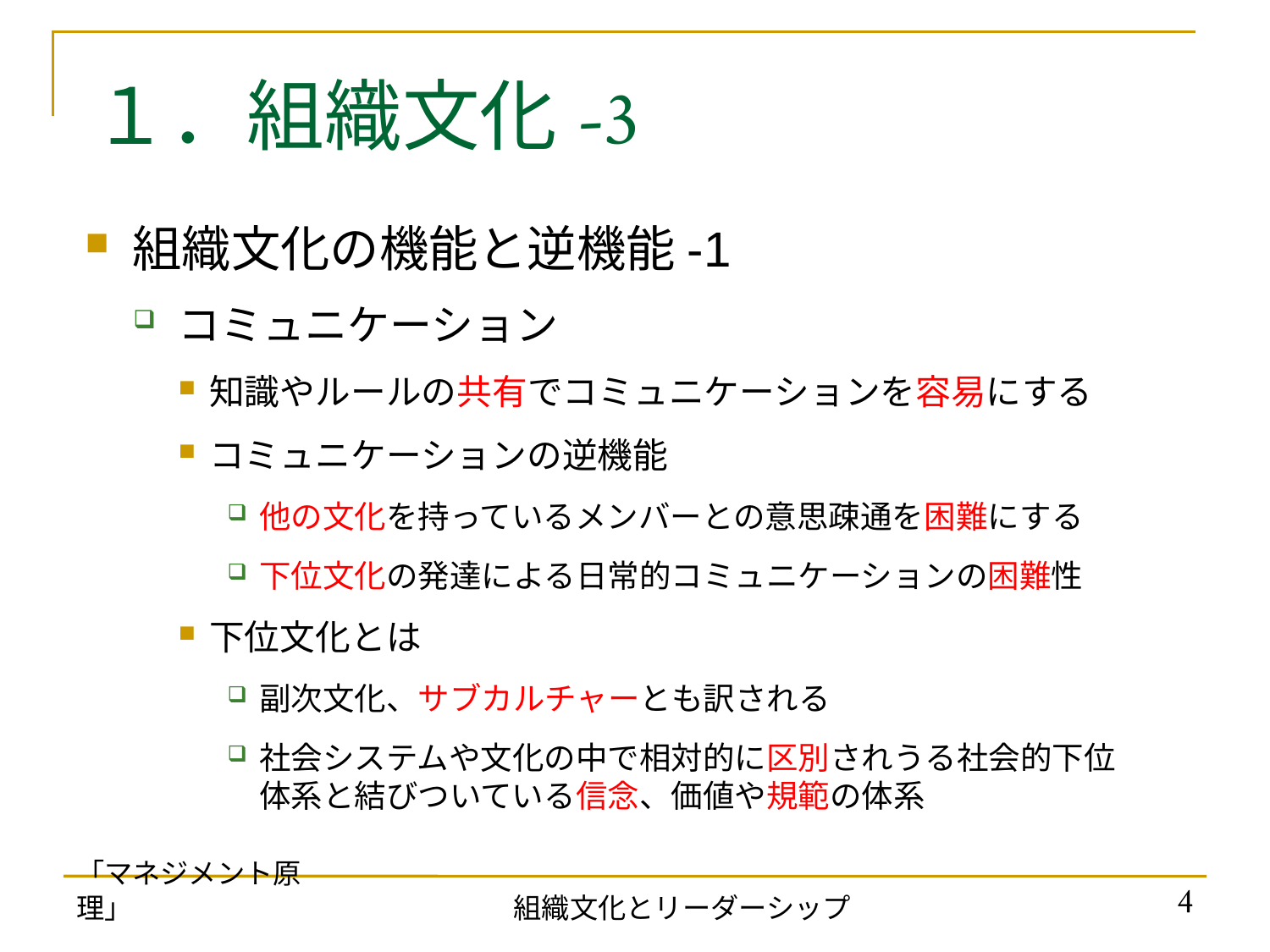

# １．組織文化-3
組織文化の機能と逆機能-1
コミュニケーション
知識やルールの共有でコミュニケーションを容易にする
コミュニケーションの逆機能
他の文化を持っているメンバーとの意思疎通を困難にする
下位文化の発達による日常的コミュニケーションの困難性
下位文化とは
副次文化、サブカルチャーとも訳される
社会システムや文化の中で相対的に区別されうる社会的下位
体系と結びついている信念、価値や規範の体系
「マネジメント原理」
4
組織文化とリーダーシップ